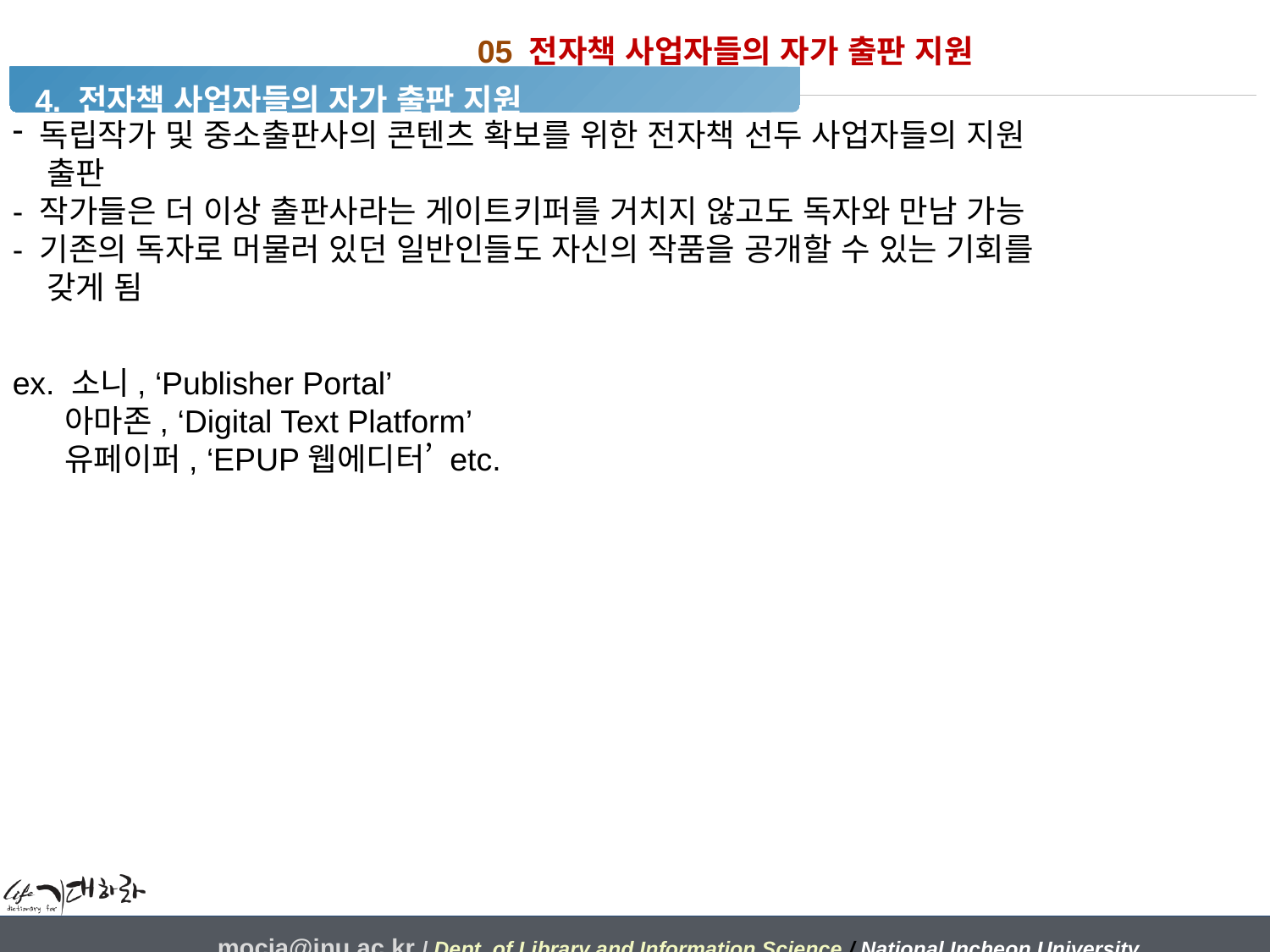

05 전자책 사업자들의 자가 출판 지원

  4. 전자책 사업자들의 자가 출판 지원
 독립작가 및 중소출판사의 콘텐츠 확보를 위한 전자책 선두 사업자들의 지원
   출판
- 작가들은 더 이상 출판사라는 게이트키퍼를 거치지 않고도 독자와 만남 가능
- 기존의 독자로 머물러 있던 일반인들도 자신의 작품을 공개할 수 있는 기회를
   갖게 됨

ex. 소니, ‘Publisher Portal’
     아마존, ‘Digital Text Platform’
     유페이퍼, ‘EPUP웹에디터’ etc.

mocja@inu.ac.kr / Dept. of Library and Information Science / National Incheon University